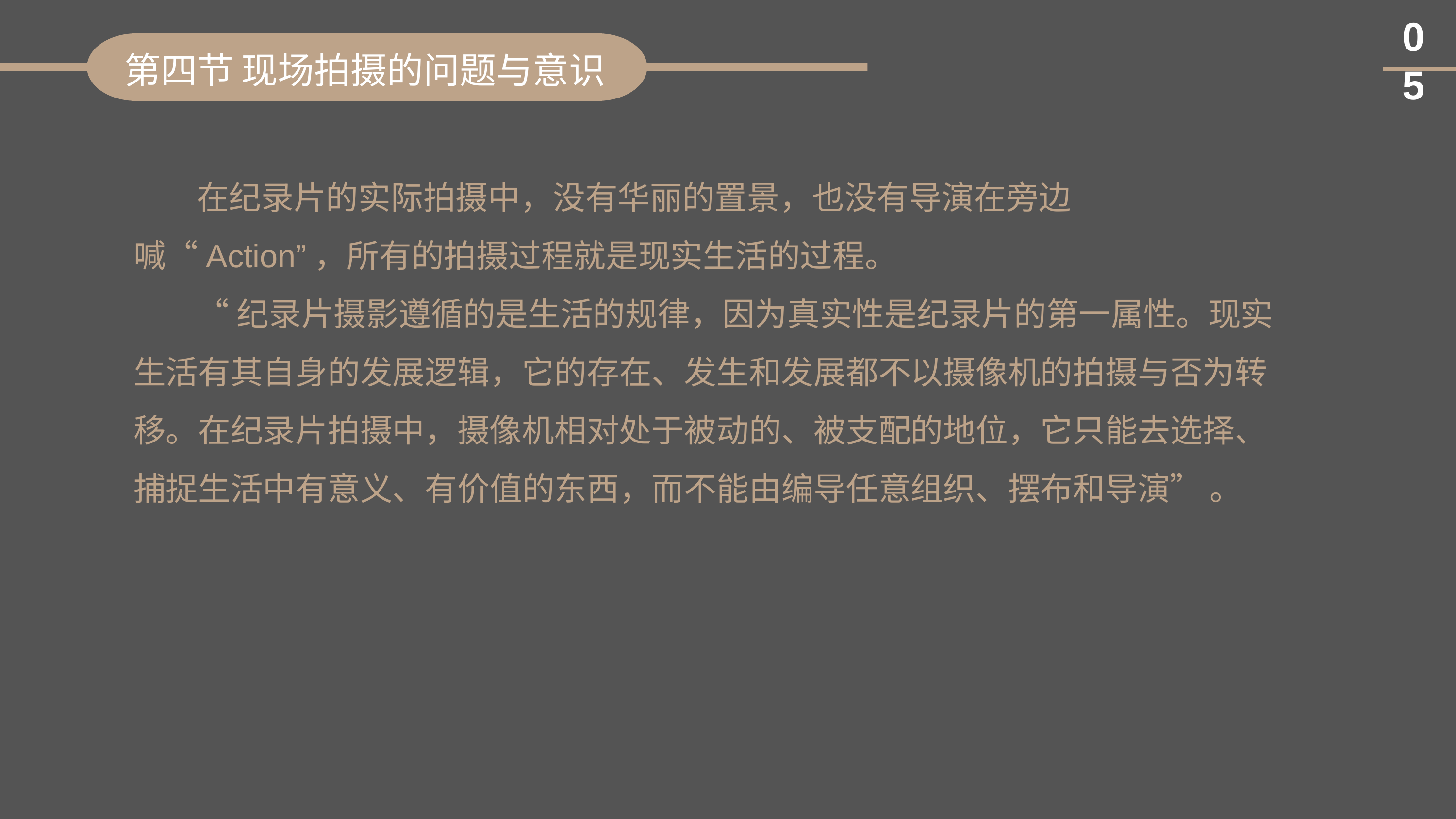

05

第四节 现场拍摄的问题与意识

在纪录片的实际拍摄中，没有华丽的置景，也没有导演在旁边喊“Action”，所有的拍摄过程就是现实生活的过程。
“纪录片摄影遵循的是生活的规律，因为真实性是纪录片的第一属性。现实生活有其自身的发展逻辑，它的存在、发生和发展都不以摄像机的拍摄与否为转移。在纪录片拍摄中，摄像机相对处于被动的、被支配的地位，它只能去选择、捕捉生活中有意义、有价值的东西，而不能由编导任意组织、摆布和导演” 。